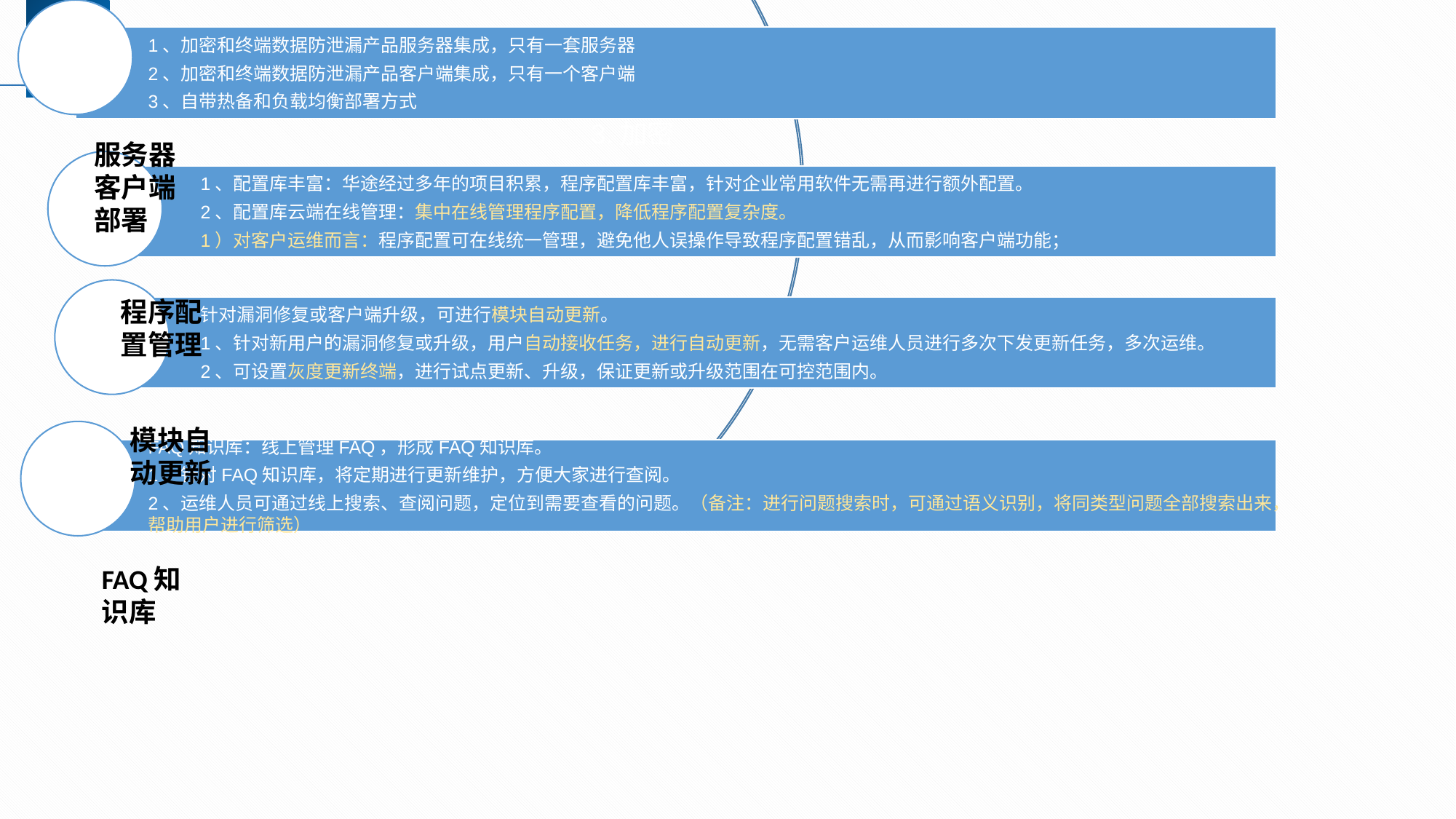

③
丨3 解决方案优势------部署&运维优势
PART
3.加密
1、加密和终端数据防泄漏产品服务器集成，只有一套服务器
2、加密和终端数据防泄漏产品客户端集成，只有一个客户端
3、自带热备和负载均衡部署方式
1、配置库丰富：华途经过多年的项目积累，程序配置库丰富，针对企业常用软件无需再进行额外配置。
2、配置库云端在线管理：集中在线管理程序配置，降低程序配置复杂度。
1）对客户运维而言：程序配置可在线统一管理，避免他人误操作导致程序配置错乱，从而影响客户端功能；
针对漏洞修复或客户端升级，可进行模块自动更新。
1、针对新用户的漏洞修复或升级，用户自动接收任务，进行自动更新，无需客户运维人员进行多次下发更新任务，多次运维。
2、可设置灰度更新终端，进行试点更新、升级，保证更新或升级范围在可控范围内。
FAQ知识库：线上管理FAQ，形成FAQ知识库。
1、针对FAQ知识库，将定期进行更新维护，方便大家进行查阅。
2、运维人员可通过线上搜索、查阅问题，定位到需要查看的问题。（备注：进行问题搜索时，可通过语义识别，将同类型问题全部搜索出来，帮助用户进行筛选）
服务器客户端部署
通
程序配置管理
模块自动更新
FAQ知识库